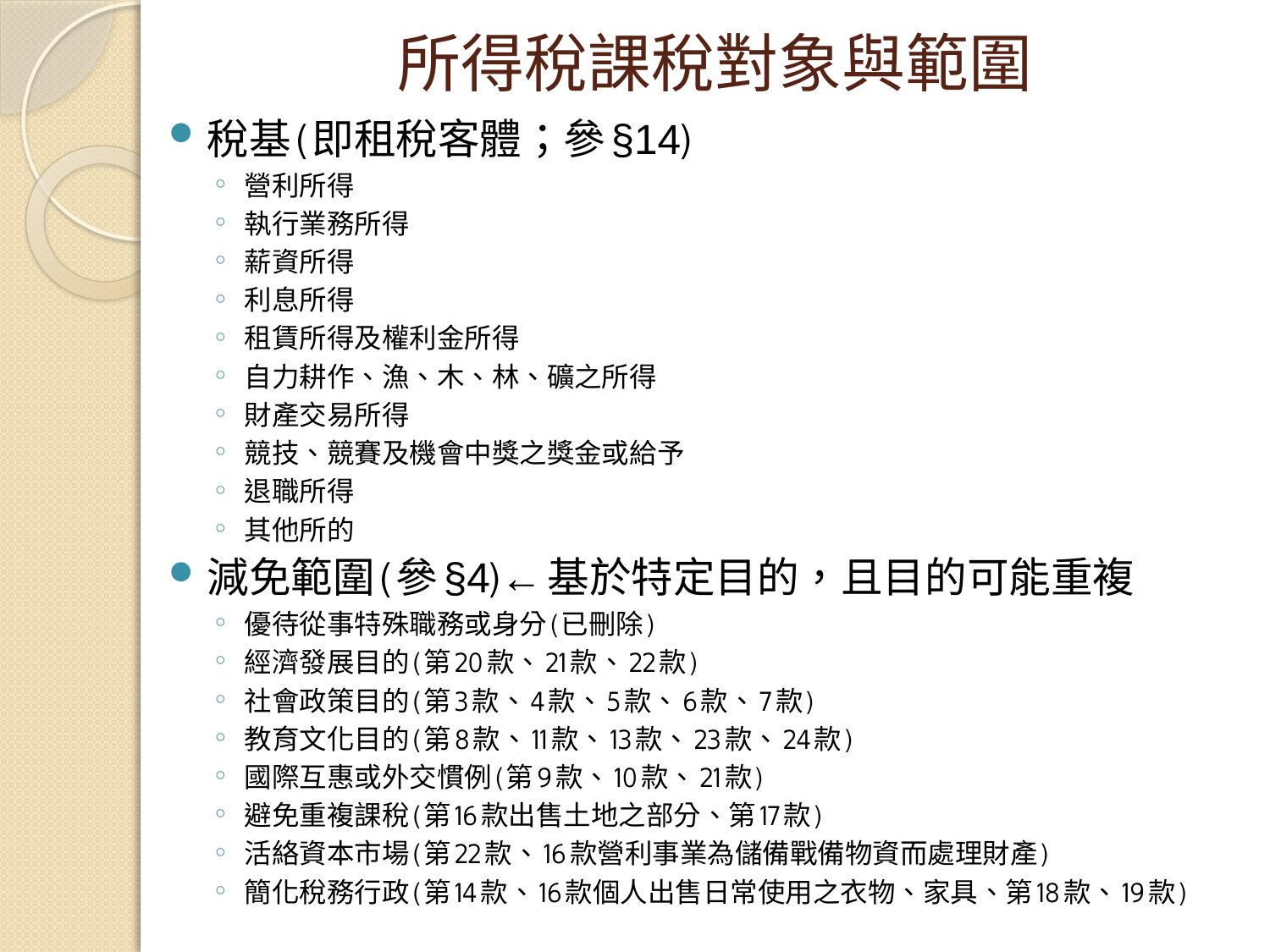

# 所得稅課稅對象與範圍
稅基(即租稅客體；參§14)
營利所得
執行業務所得
薪資所得
利息所得
租賃所得及權利金所得
自力耕作、漁、木、林、礦之所得
財產交易所得
競技、競賽及機會中獎之獎金或給予
退職所得
其他所的
減免範圍(參§4)←基於特定目的，且目的可能重複
優待從事特殊職務或身分(已刪除)
經濟發展目的(第20款、21款、22款)
社會政策目的(第3款、4款、5款、6款、7款)
教育文化目的(第8款、11款、13款、23款、24款)
國際互惠或外交慣例(第9款、10款、21款)
避免重複課稅(第16款出售土地之部分、第17款)
活絡資本市場(第22款、16款營利事業為儲備戰備物資而處理財產)
簡化稅務行政(第14款、16款個人出售日常使用之衣物、家具、第18款、19款)